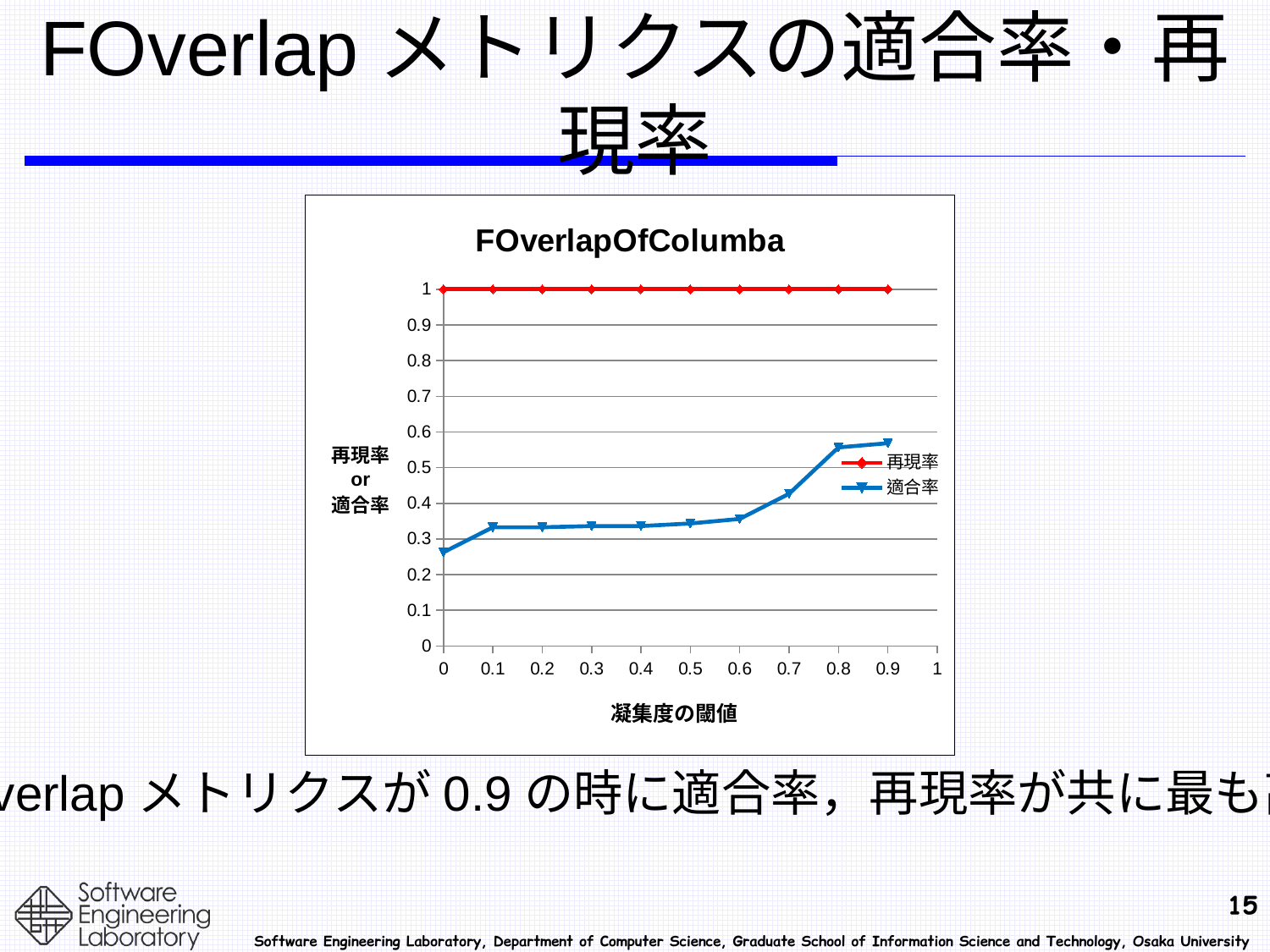

# FOverlapメトリクスの適合率・再現率

### Chart: FOverlapOfColumba

| Category | 再現率 | 適合率 |
|---|---|---|
FOverlapメトリクスが0.9の時に適合率，再現率が共に最も高い